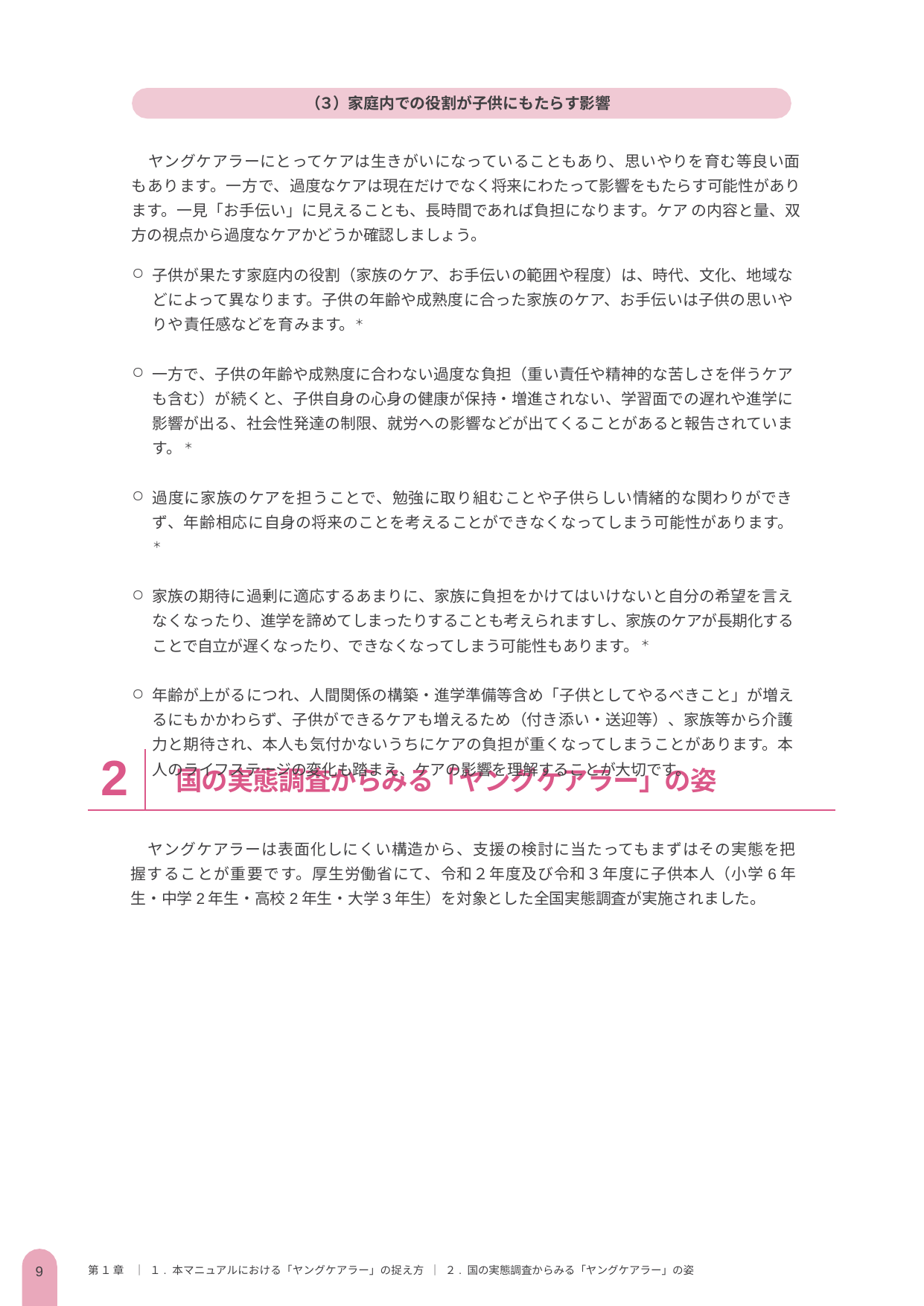

（３）家庭内での役割が子供にもたらす影響
ヤングケアラーにとってケアは生きがいになっていることもあり、思いやりを育む等良い面もあります。一方で、過度なケアは現在だけでなく将来にわたって影響をもたらす可能性があります。一見「お手伝い」に見えることも、長時間であれば負担になります。ケア の内容と量、双方の視点から過度なケアかどうか確認しましょう。

子供が果たす家庭内の役割（家族のケア、お手伝いの範囲や程度）は、時代、文化、地域などによって異なります。子供の年齢や成熟度に合った家族のケア、お手伝いは子供の思いやりや責任感などを育みます。＊

一方で、子供の年齢や成熟度に合わない過度な負担（重い責任や精神的な苦しさを伴うケアも含む）が続くと、子供自身の心身の健康が保持・増進されない、学習面での遅れや進学に影響が出る、社会性発達の制限、就労への影響などが出てくることがあると報告されています。 ＊

過度に家族のケアを担うことで、勉強に取り組むことや子供らしい情緒的な関わりができず、年齢相応に自身の将来のことを考えることができなくなってしまう可能性があります。 ＊

家族の期待に過剰に適応するあまりに、家族に負担をかけてはいけないと自分の希望を言えなくなったり、進学を諦めてしまったりすることも考えられますし、家族のケアが長期化することで自立が遅くなったり、できなくなってしまう可能性もあります。 ＊

年齢が上がるにつれ、人間関係の構築・進学準備等含め「子供としてやるべきこと」が増えるにもかかわらず、子供ができるケアも増えるため（付き添い・送迎等）、家族等から介護力と期待され、本人も気付かないうちにケアの負担が重くなってしまうことがあります。本人のライフステージの変化も踏まえ、ケアの影響を理解することが大切です。
2

国の実態調査からみる「ヤングケアラー」の姿
ヤングケアラーは表面化しにくい構造から、支援の検討に当たってもまずはその実態を把握することが重要です。厚生労働省にて、令和２年度及び令和３年度に子供本人（小学6年生・中学2年生・高校2年生・大学3年生）を対象とした全国実態調査が実施されました。

9
第１章  ｜  １. 本マニュアルにおける「ヤングケアラー」の捉え方  ｜  ２. 国の実態調査からみる「ヤングケアラー」の姿